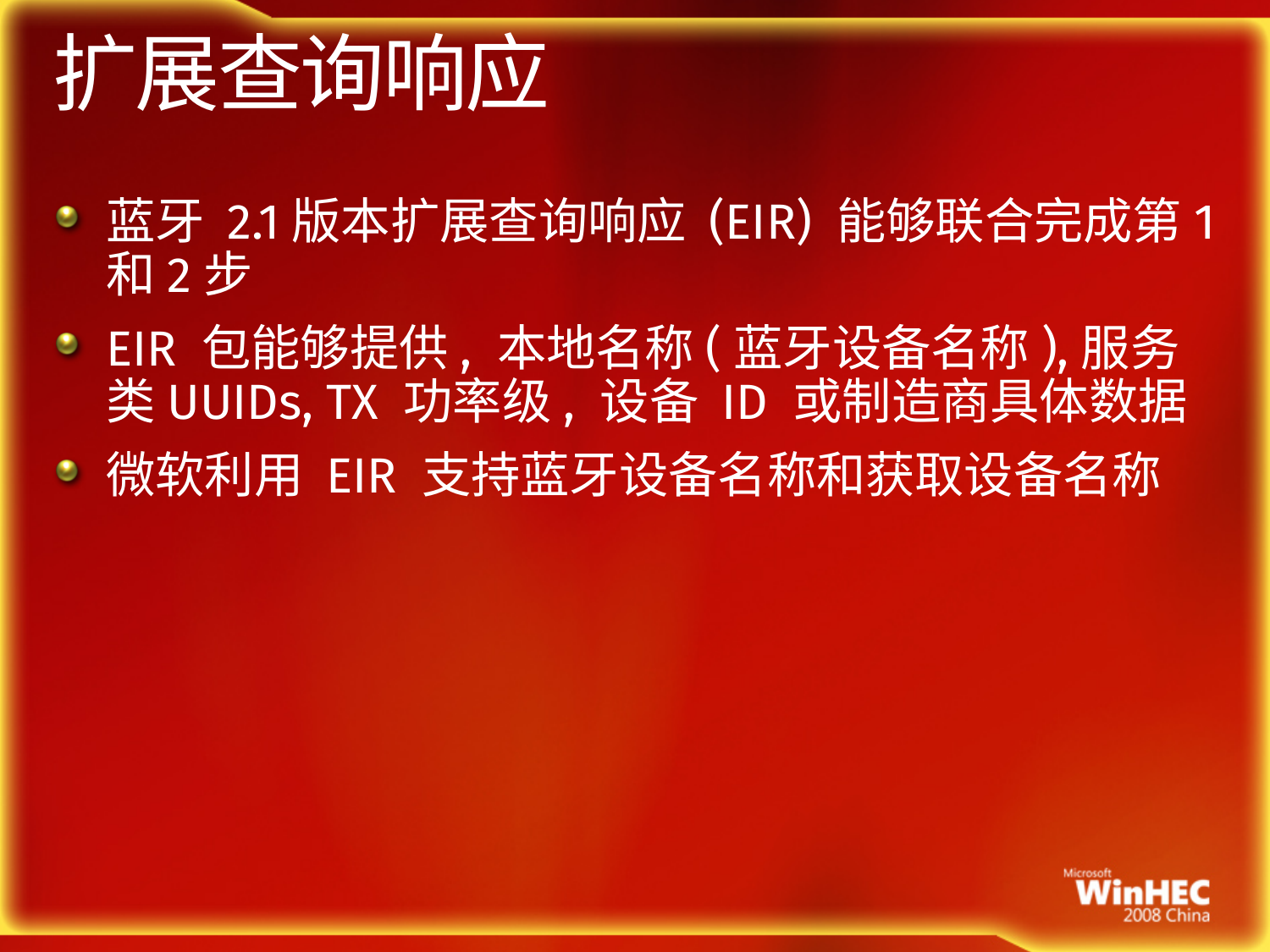

# 扩展查询响应
蓝牙 2.1版本扩展查询响应 (EIR) 能够联合完成第1和2步
EIR 包能够提供, 本地名称(蓝牙设备名称),服务类UUIDs, TX 功率级, 设备 ID 或制造商具体数据
微软利用 EIR 支持蓝牙设备名称和获取设备名称